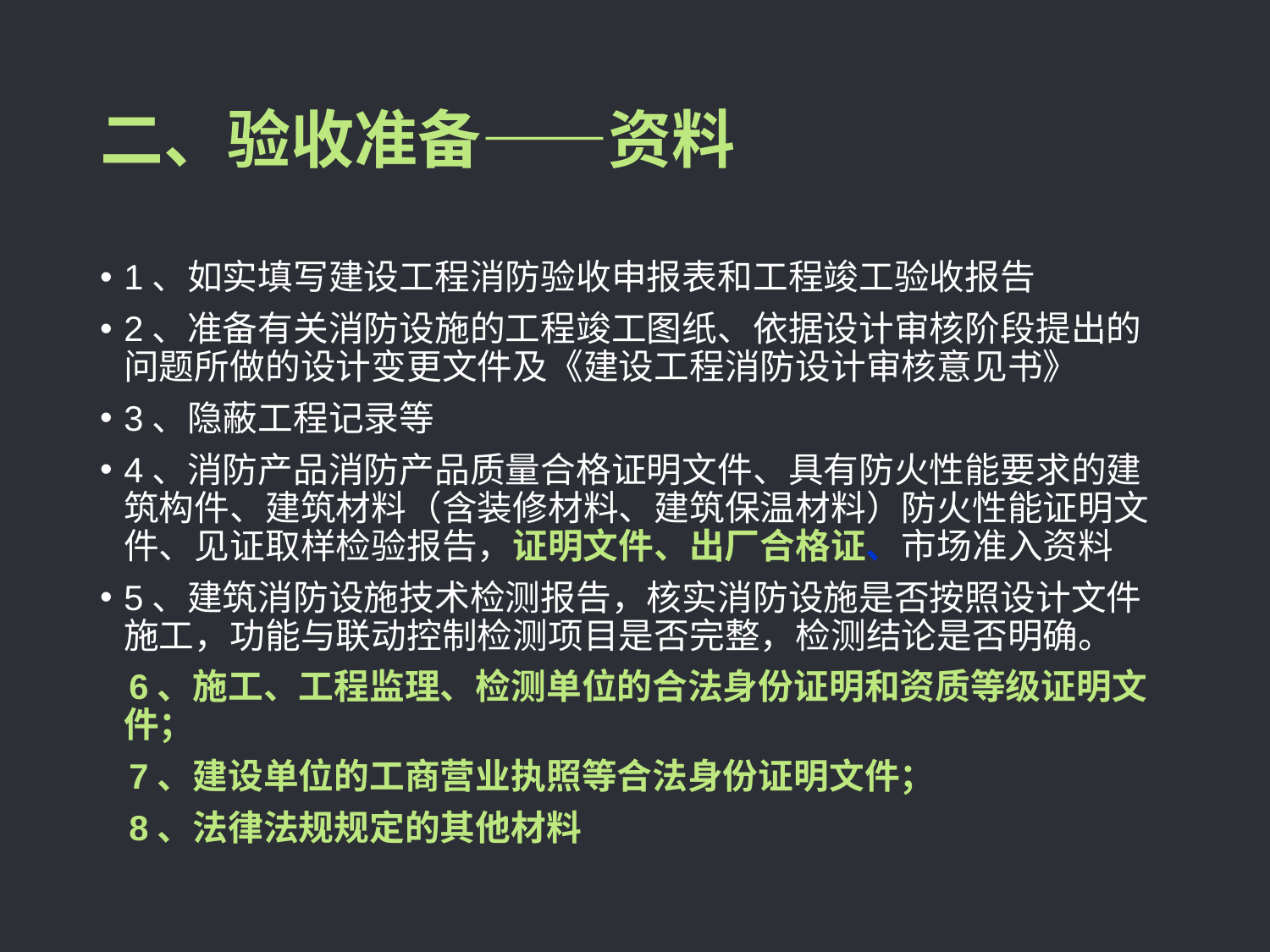

# 二、验收准备——资料
1、如实填写建设工程消防验收申报表和工程竣工验收报告
2、准备有关消防设施的工程竣工图纸、依据设计审核阶段提出的问题所做的设计变更文件及《建设工程消防设计审核意见书》
3、隐蔽工程记录等
4、消防产品消防产品质量合格证明文件、具有防火性能要求的建筑构件、建筑材料（含装修材料、建筑保温材料）防火性能证明文件、见证取样检验报告，证明文件、出厂合格证、市场准入资料
5、建筑消防设施技术检测报告，核实消防设施是否按照设计文件施工，功能与联动控制检测项目是否完整，检测结论是否明确。
   6、施工、工程监理、检测单位的合法身份证明和资质等级证明文件；
   7、建设单位的工商营业执照等合法身份证明文件；
   8、法律法规规定的其他材料

7